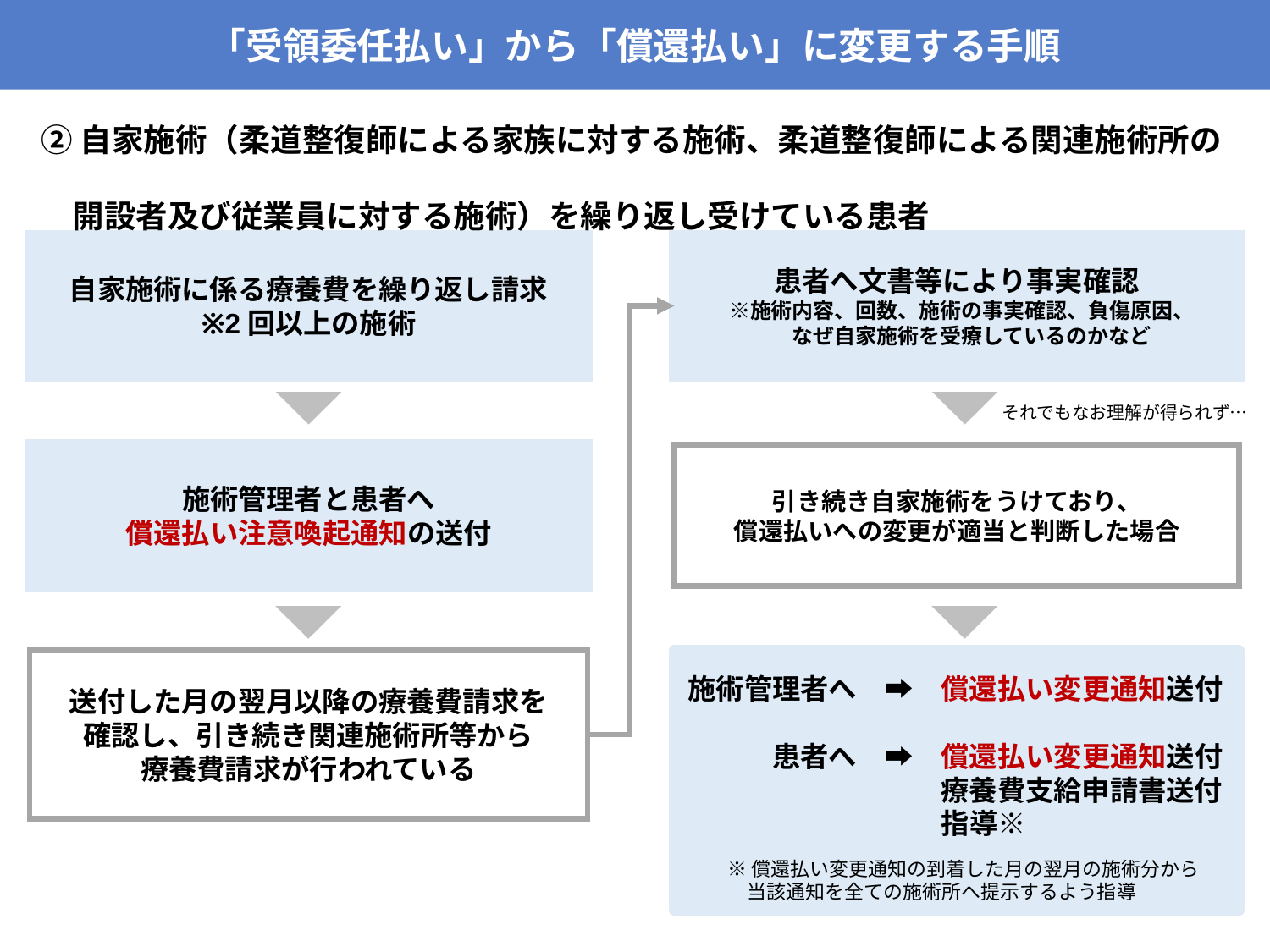

「受領委任払い」から「償還払い」に変更する手順
②自家施術（柔道整復師による家族に対する施術、柔道整復師による関連施術所の
　開設者及び従業員に対する施術）を繰り返し受けている患者

自家施術に係る療養費を繰り返し請求
※2回以上の施術
患者へ文書等により事実確認
　　※施術内容、回数、施術の事実確認、負傷原因、
　　　　　なぜ自家施術を受療しているのかなど

それでもなお理解が得られず…
施術管理者と患者へ
償還払い注意喚起通知の送付
引き続き自家施術をうけており、
償還払いへの変更が適当と判断した場合

送付した月の翌月以降の療養費請求を
確認し、引き続き関連施術所等から
療養費請求が行われている
施術管理者へ　➡　償還払い変更通知送付

　　　患者へ　➡　償還払い変更通知送付
　　　　　　　　　療養費支給申請書送付
　　指導※
※償還払い変更通知の到着した月の翌月の施術分から
　当該通知を全ての施術所へ提示するよう指導